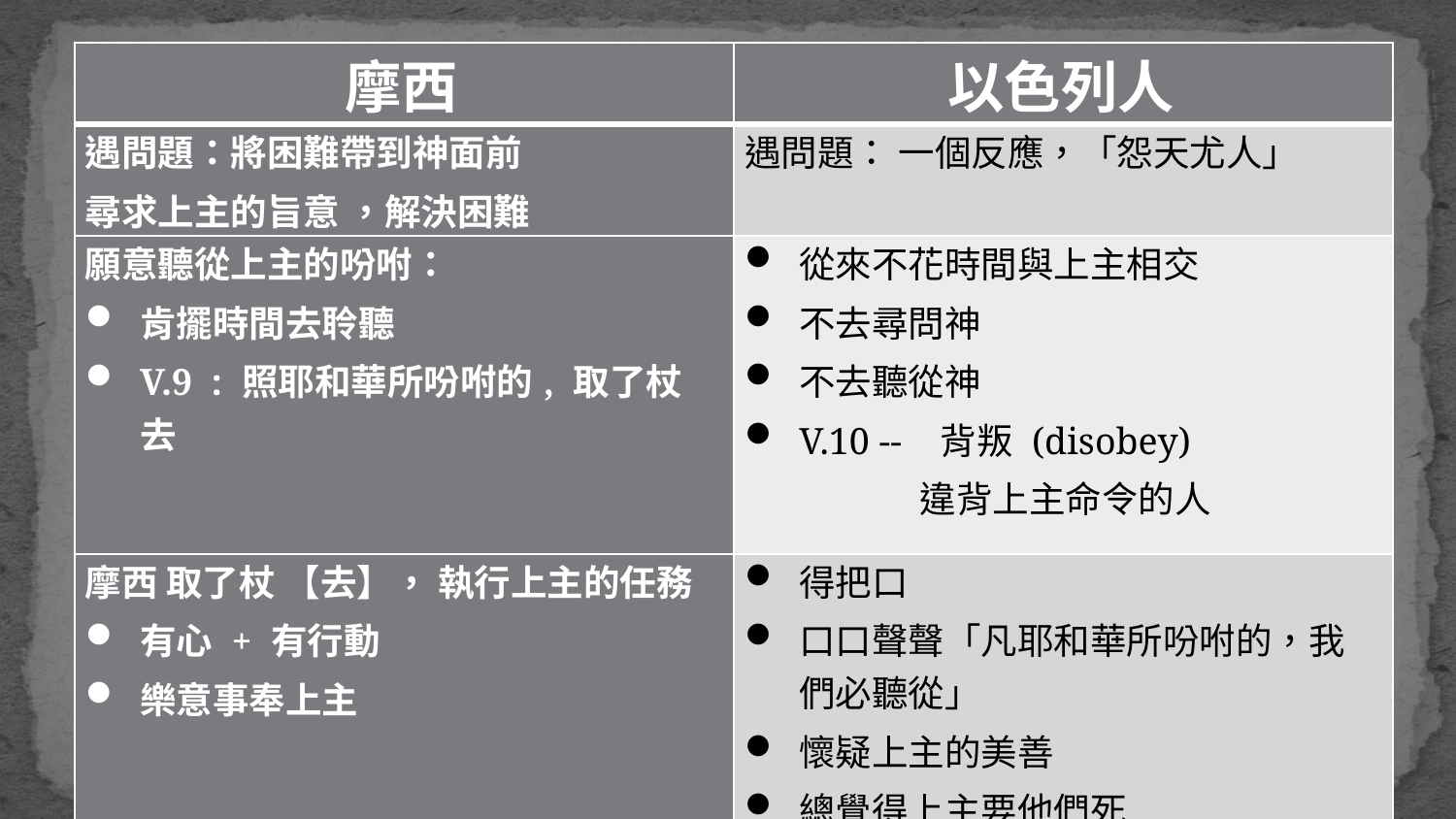

| 摩西 | 以色列人 |
| --- | --- |
| 遇問題：將困難帶到神面前 尋求上主的旨意 ，解決困難 | 遇問題： 一個反應，「怨天尤人」 |
| 願意聽從上主的吩咐： 肯擺時間去聆聽 V.9 : 照耶和華所吩咐的, 取了杖去 | 從來不花時間與上主相交 不去尋問神 不去聽從神 V.10 -- 背叛 (disobey) 違背上主命令的人 |
| 摩西 取了杖 【去】， 執行上主的任務 有心 + 有行動 樂意事奉上主 | 得把口 口口聲聲「凡耶和華所吩咐的，我們必聽從」 懷疑上主的美善 總覺得上主要他們死 |